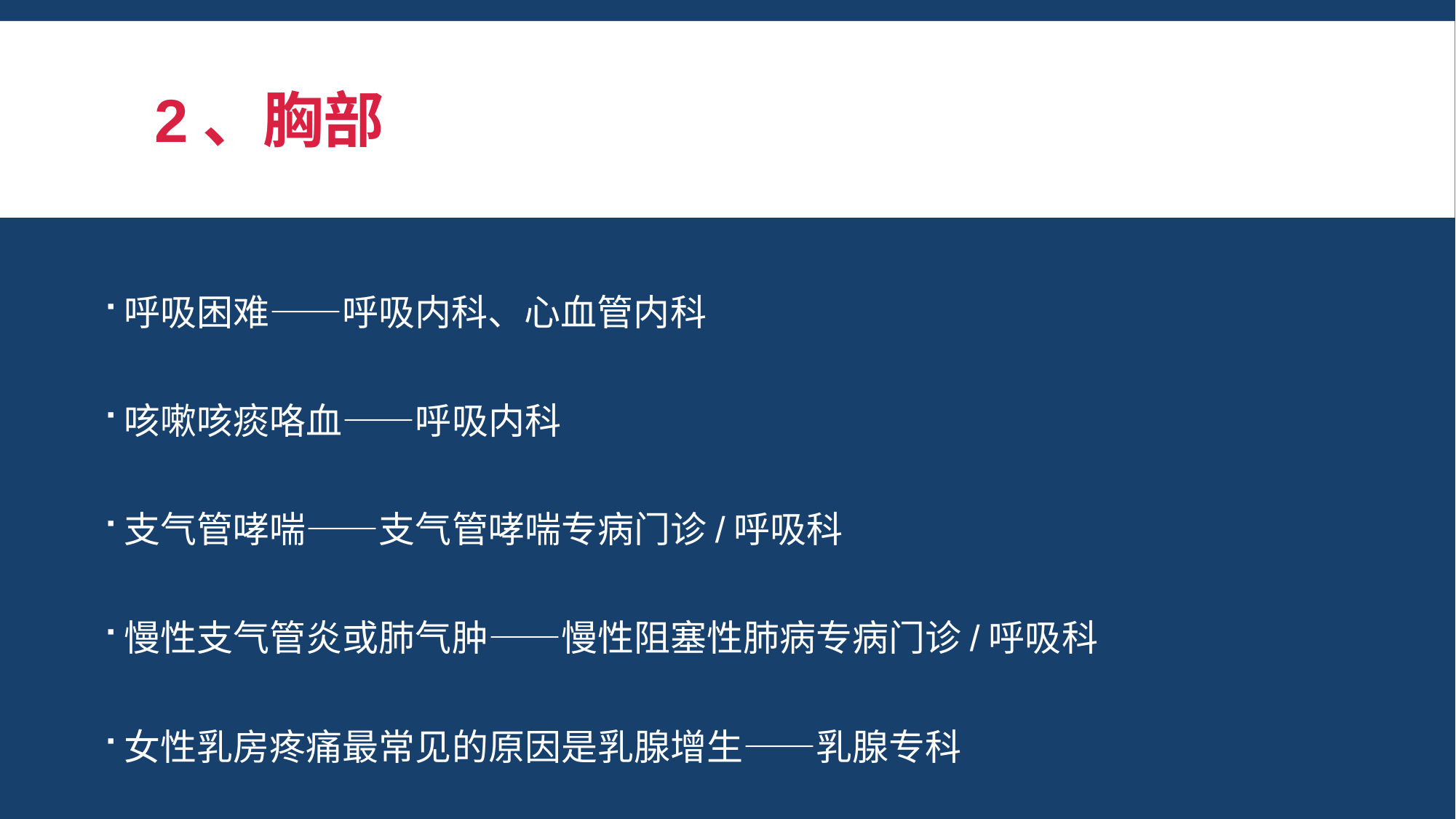

# 2、胸部
呼吸困难——呼吸内科、心血管内科
咳嗽咳痰咯血——呼吸内科
支气管哮喘——支气管哮喘专病门诊/呼吸科
慢性支气管炎或肺气肿——慢性阻塞性肺病专病门诊/呼吸科
女性乳房疼痛最常见的原因是乳腺增生——乳腺专科